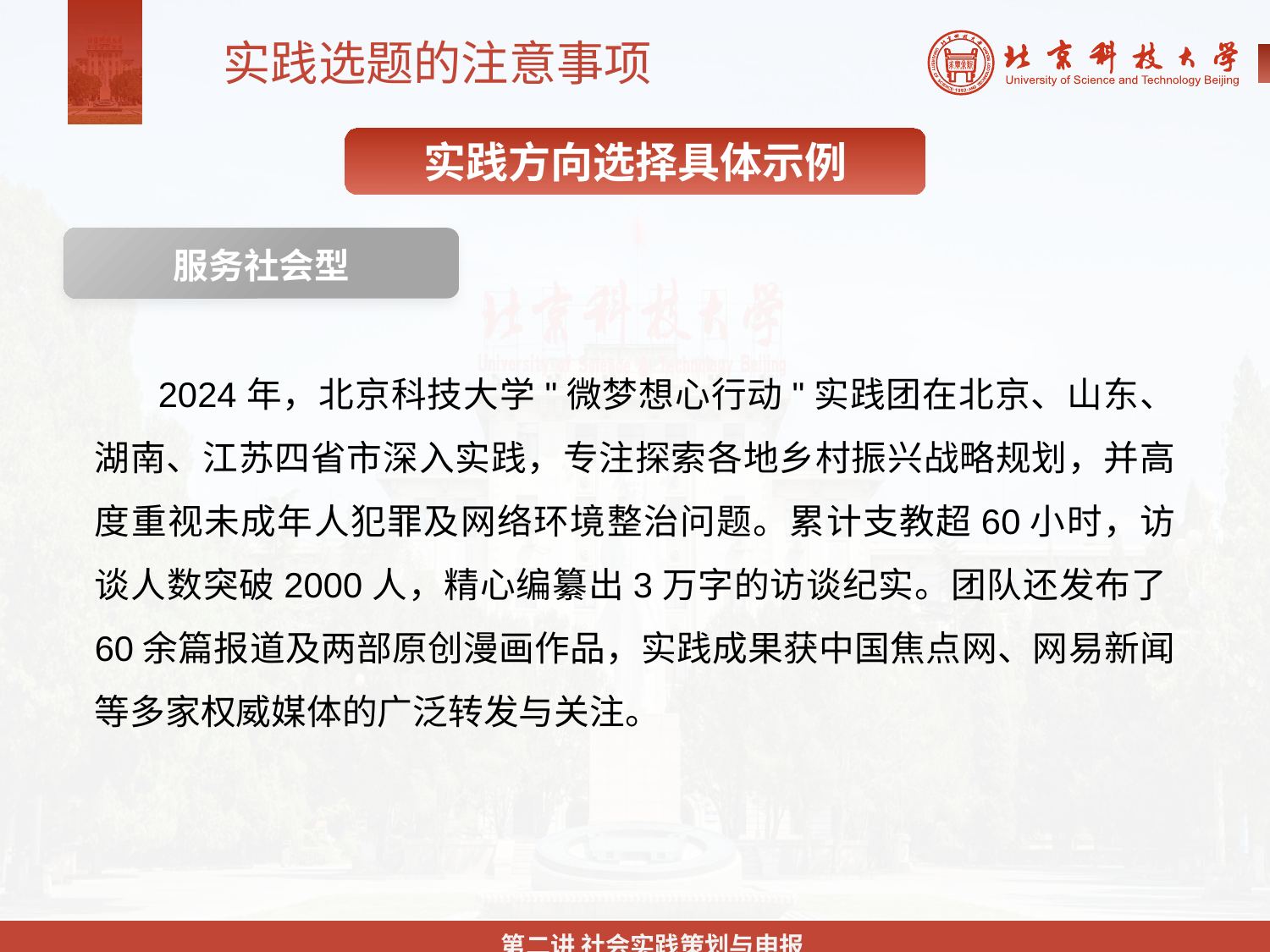

实践选题的注意事项

实践方向选择具体示例
服务社会型
2024年，北京科技大学"微梦想心行动"实践团在北京、山东、湖南、江苏四省市深入实践，专注探索各地乡村振兴战略规划，并高度重视未成年人犯罪及网络环境整治问题。累计支教超60小时，访谈人数突破2000人，精心编纂出3万字的访谈纪实。团队还发布了60余篇报道及两部原创漫画作品，实践成果获中国焦点网、网易新闻等多家权威媒体的广泛转发与关注。